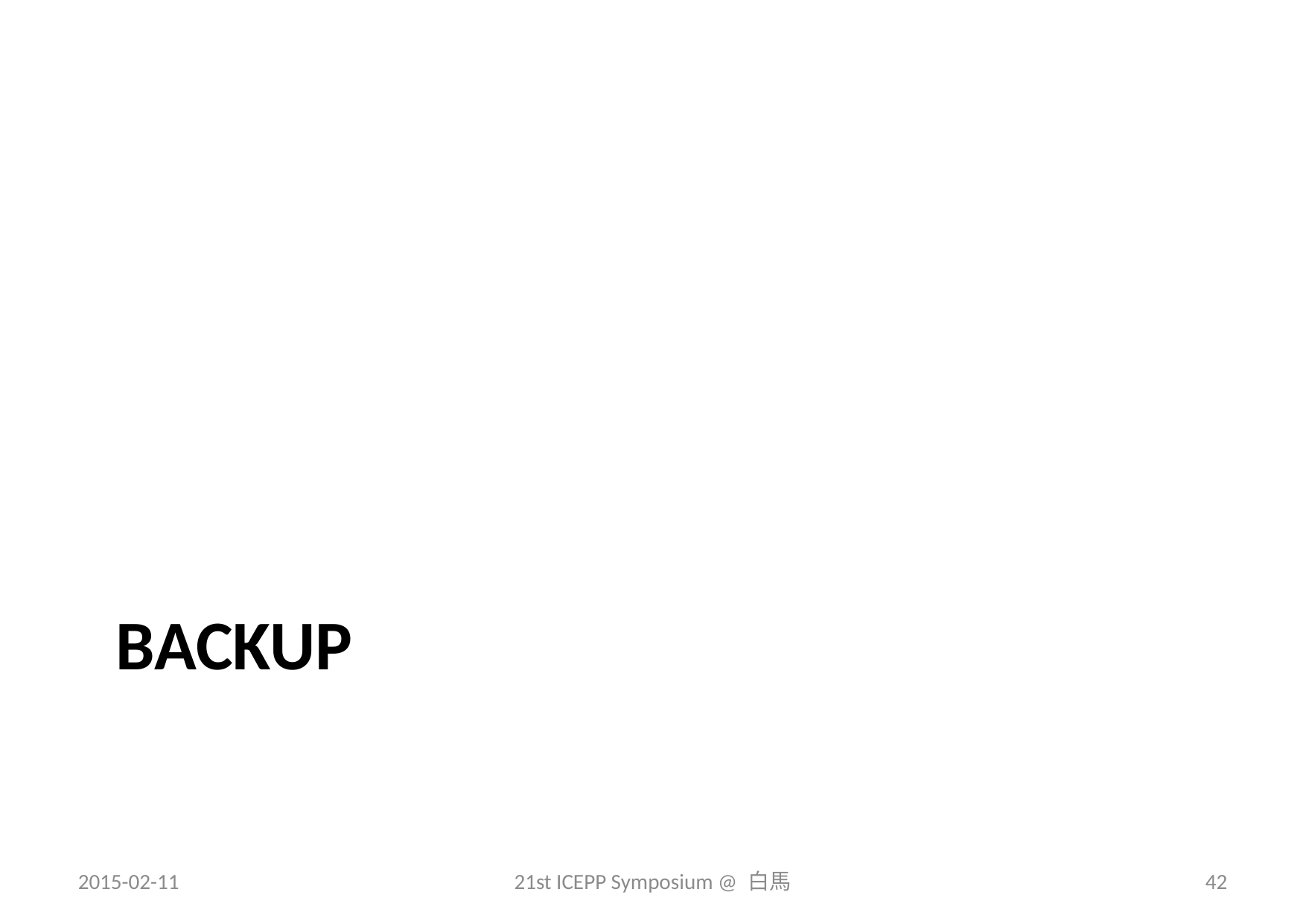

# backup
2015-02-11
21st ICEPP Symposium @ 白馬
42